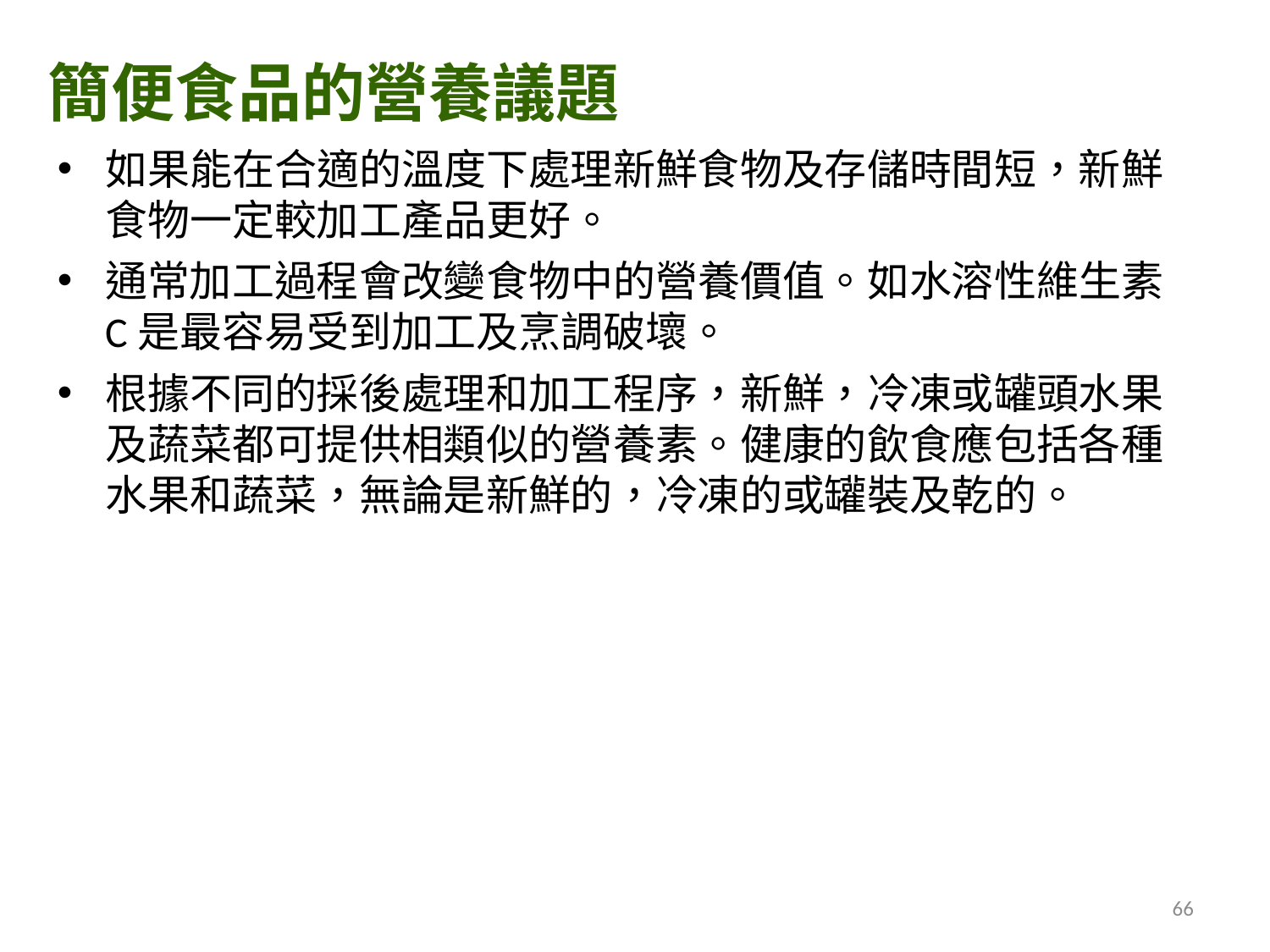

簡便食品的營養議題
如果能在合適的溫度下處理新鮮食物及存儲時間短，新鮮食物一定較加工產品更好。
通常加工過程會改變食物中的營養價值。如水溶性維生素C是最容易受到加工及烹調破壞。
根據不同的採後處理和加工程序，新鮮，冷凍或罐頭水果及蔬菜都可提供相類似的營養素。健康的飲食應包括各種水果和蔬菜，無論是新鮮的，冷凍的或罐裝及乾的。
66